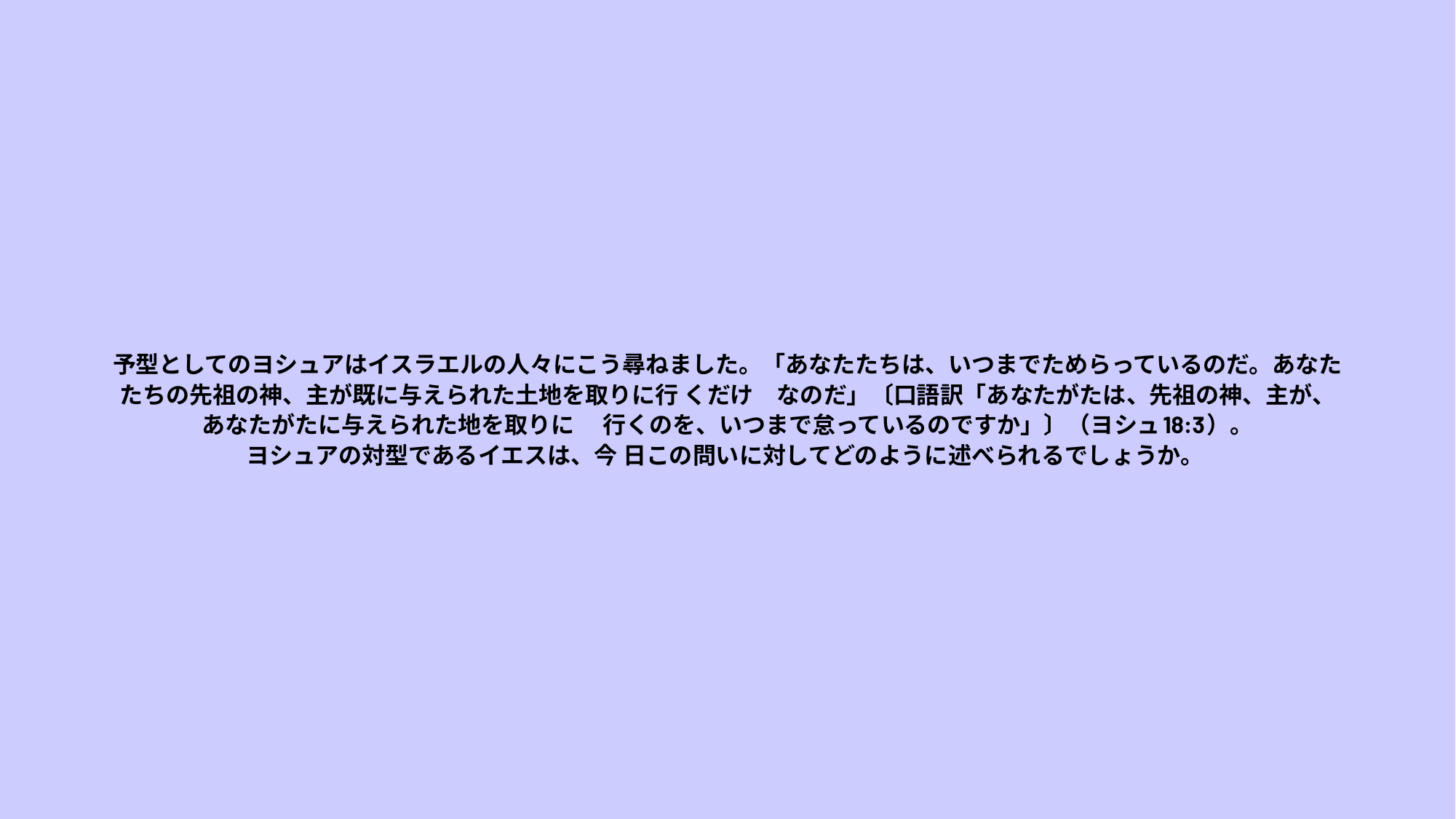

# 予型としてのヨシュアはイスラエルの人々にこう尋ねました。「あなたたちは、いつまでためらっているのだ。あなたたちの先祖の神、主が既に与えられた土地を取りに行 くだけ　なのだ」〔口語訳「あなたがたは、先祖の神、主が、あなたがたに与えられた地を取りに 　行くのを、いつまで怠っているのですか」〕（ヨシュ18:3）。 ヨシュアの対型であるイエスは、今 日この問いに対してどのように述べられるでしょうか。